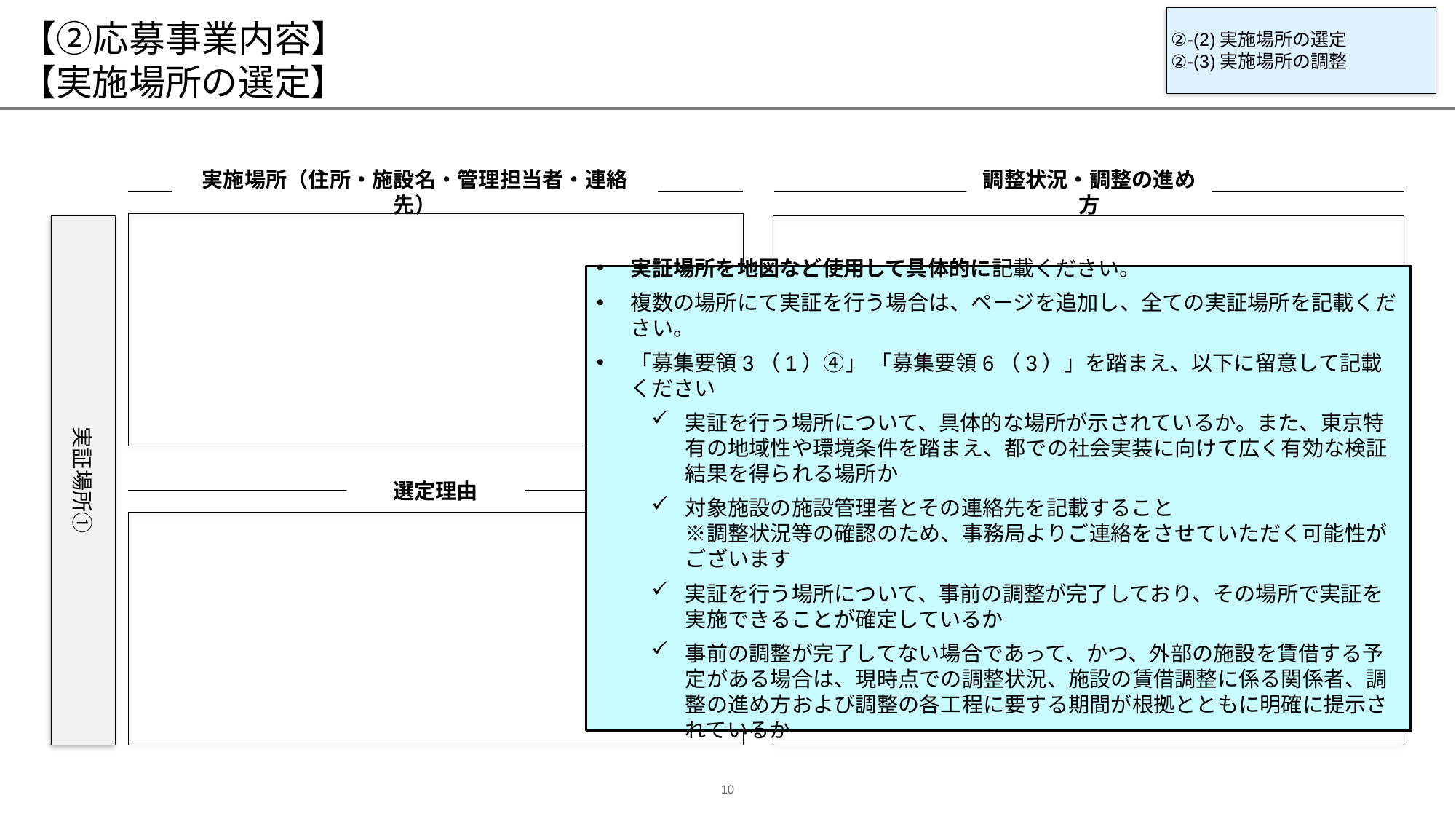

# 【②応募事業内容】 【実施場所の選定】
②‐(2)実施場所の選定
②‐(3)実施場所の調整

実施場所（住所・施設名・管理担当者・連絡先）
調整状況・調整の進め方

実証場所①
実証場所を地図など使用して具体的に記載ください。
複数の場所にて実証を行う場合は、ページを追加し、全ての実証場所を記載ください。
「募集要領3（1）④」 「募集要領6（3）」を踏まえ、以下に留意して記載ください
実証を行う場所について、具体的な場所が示されているか。また、東京特有の地域性や環境条件を踏まえ、都での社会実装に向けて広く有効な検証結果を得られる場所か
対象施設の施設管理者とその連絡先を記載すること
※調整状況等の確認のため、事務局よりご連絡をさせていただく可能性がございます
実証を行う場所について、事前の調整が完了しており、その場所で実証を実施できることが確定しているか
事前の調整が完了してない場合であって、かつ、外部の施設を賃借する予定がある場合は、現時点での調整状況、施設の賃借調整に係る関係者、調整の進め方および調整の各工程に要する期間が根拠とともに明確に提示されているか
選定理由